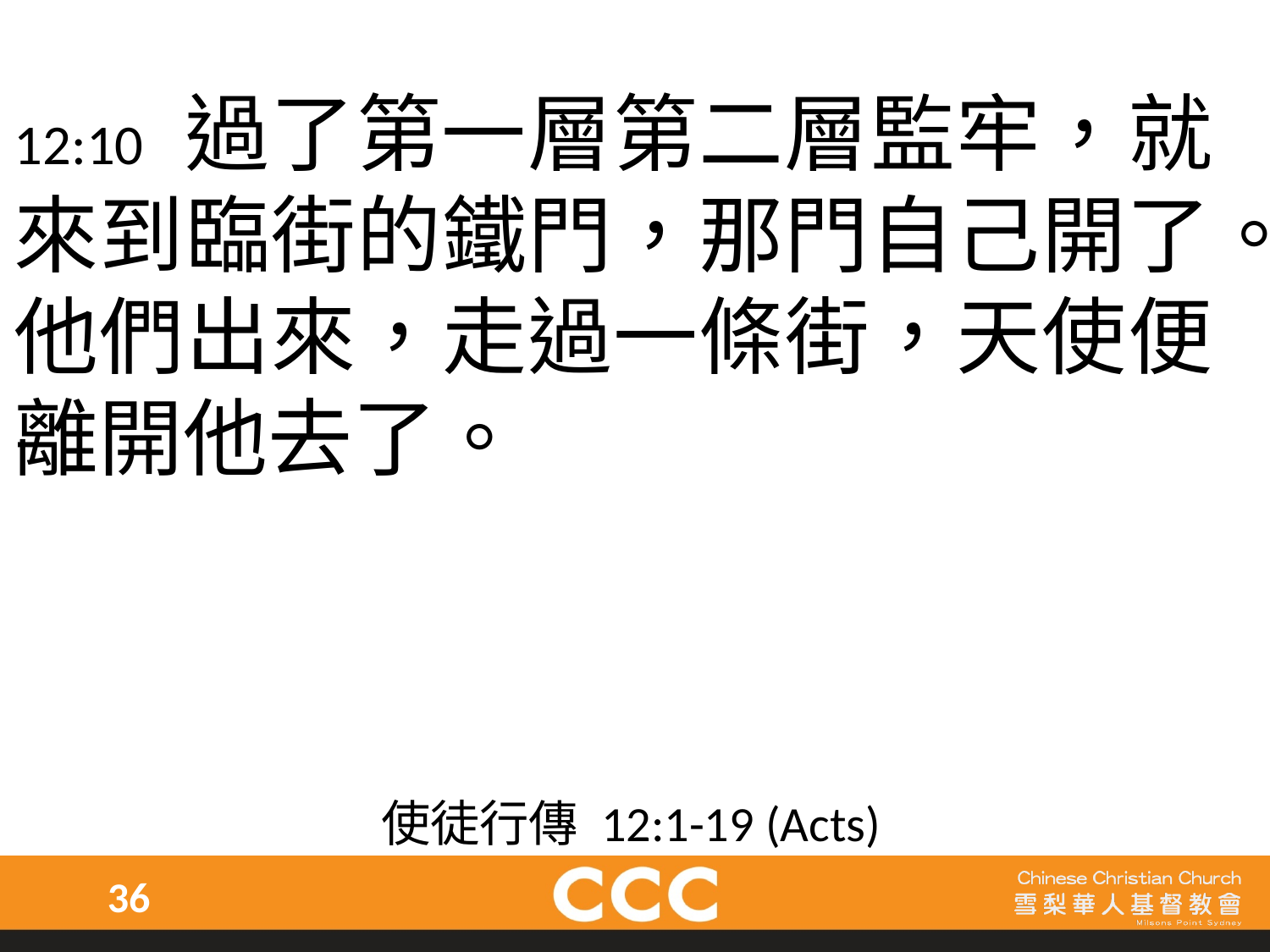

12:10 過了第一層第二層監牢，就來到臨街的鐵門，那門自己開了。他們出來，走過一條街，天使便離開他去了。
使徒行傳 12:1-19 (Acts)
36